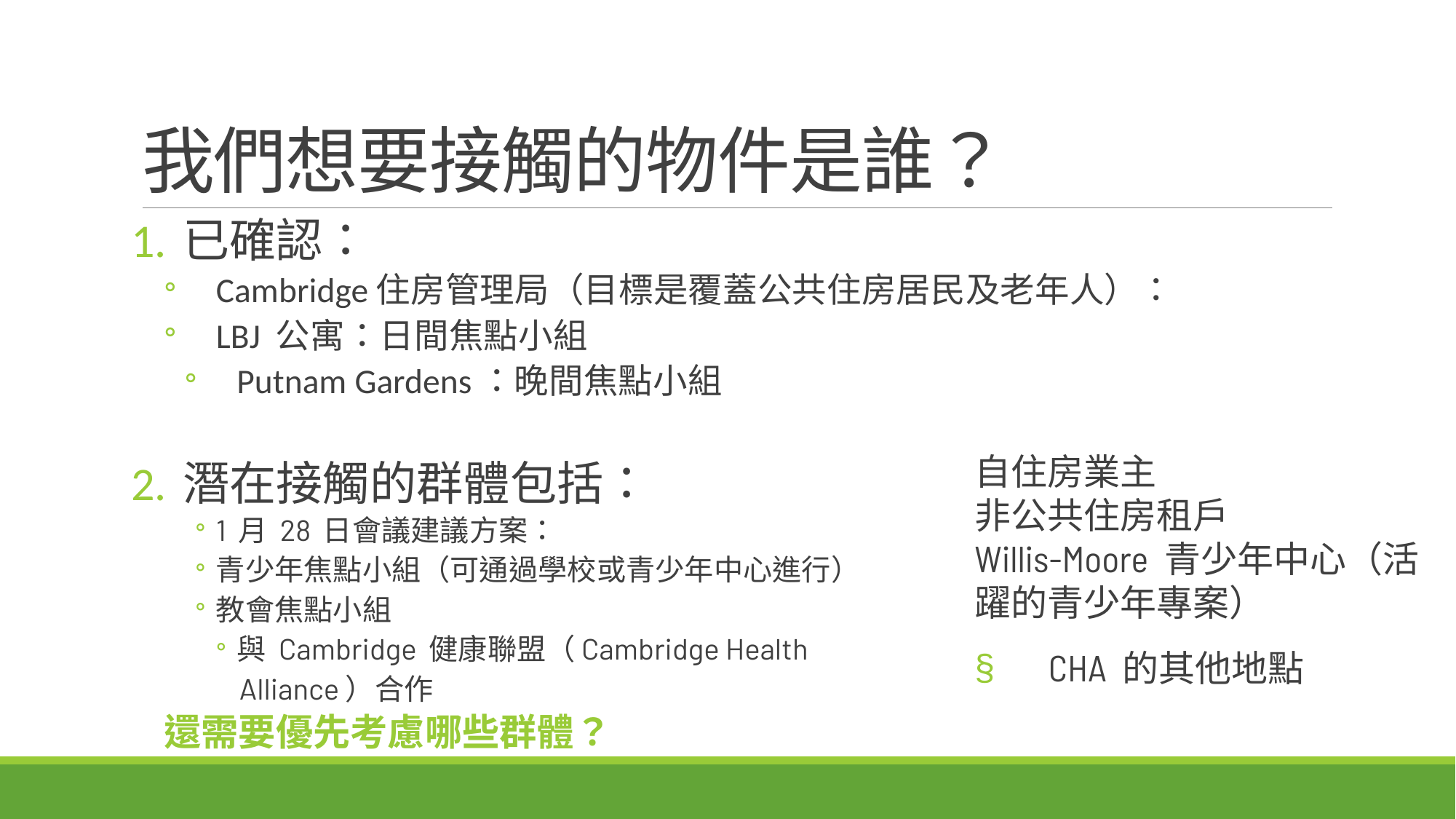

# 我們想要接觸的物件是誰？
已確認：
Cambridge住房管理局（目標是覆蓋公共住房居民及老年人）：
LBJ 公寓：日間焦點小組
Putnam Gardens：晚間焦點小組
潛在接觸的群體包括：
1 月 28 日會議建議方案：
青少年焦點小組（可通過學校或青少年中心進行）
教會焦點小組
與 Cambridge 健康聯盟（Cambridge Health
    Alliance）合作
還需要優先考慮哪些群體？

自住房業主
非公共住房租戶
Willis-Moore 青少年中心（活躍的青少年專案）
CHA 的其他地點